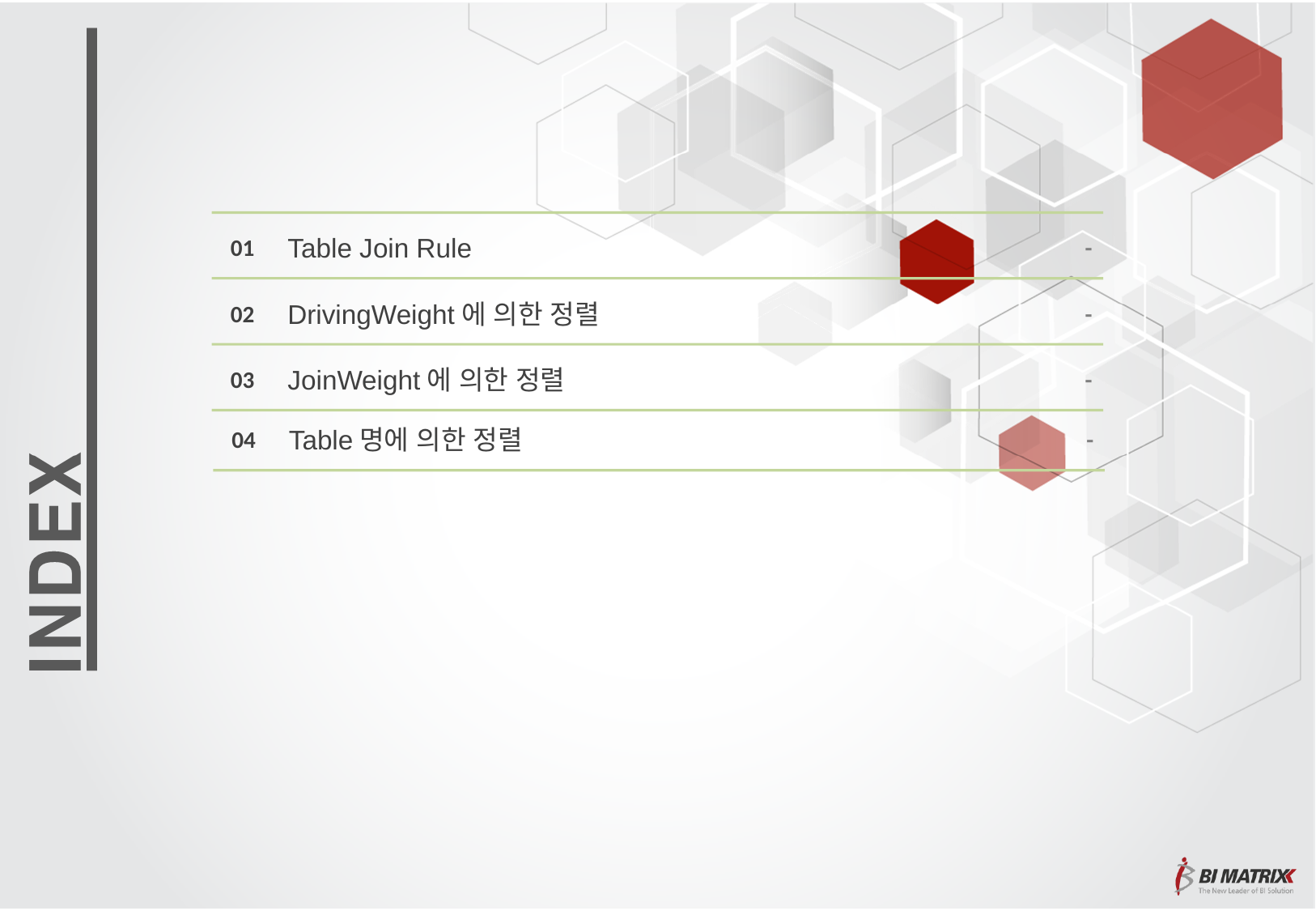

Table Join Rule
01
-

DrivingWeight에 의한 정렬
02
-

JoinWeight에 의한 정렬
03
-

Table명에 의한 정렬
04
-